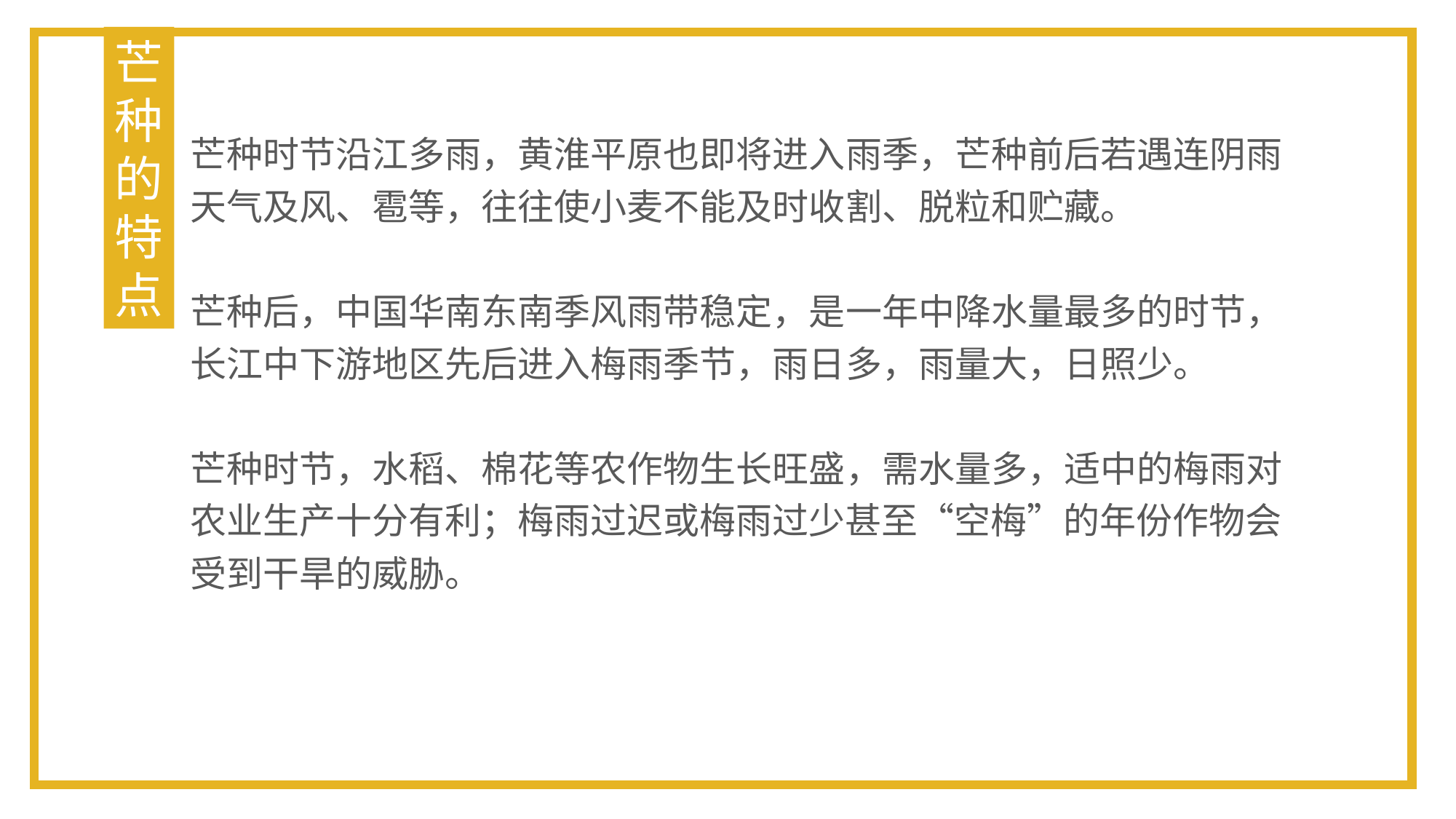

芒种的特点
芒种时节沿江多雨，黄淮平原也即将进入雨季，芒种前后若遇连阴雨天气及风、雹等，往往使小麦不能及时收割、脱粒和贮藏。

芒种后，中国华南东南季风雨带稳定，是一年中降水量最多的时节，长江中下游地区先后进入梅雨季节，雨日多，雨量大，日照少。

芒种时节，水稻、棉花等农作物生长旺盛，需水量多，适中的梅雨对农业生产十分有利；梅雨过迟或梅雨过少甚至“空梅”的年份作物会受到干旱的威胁。